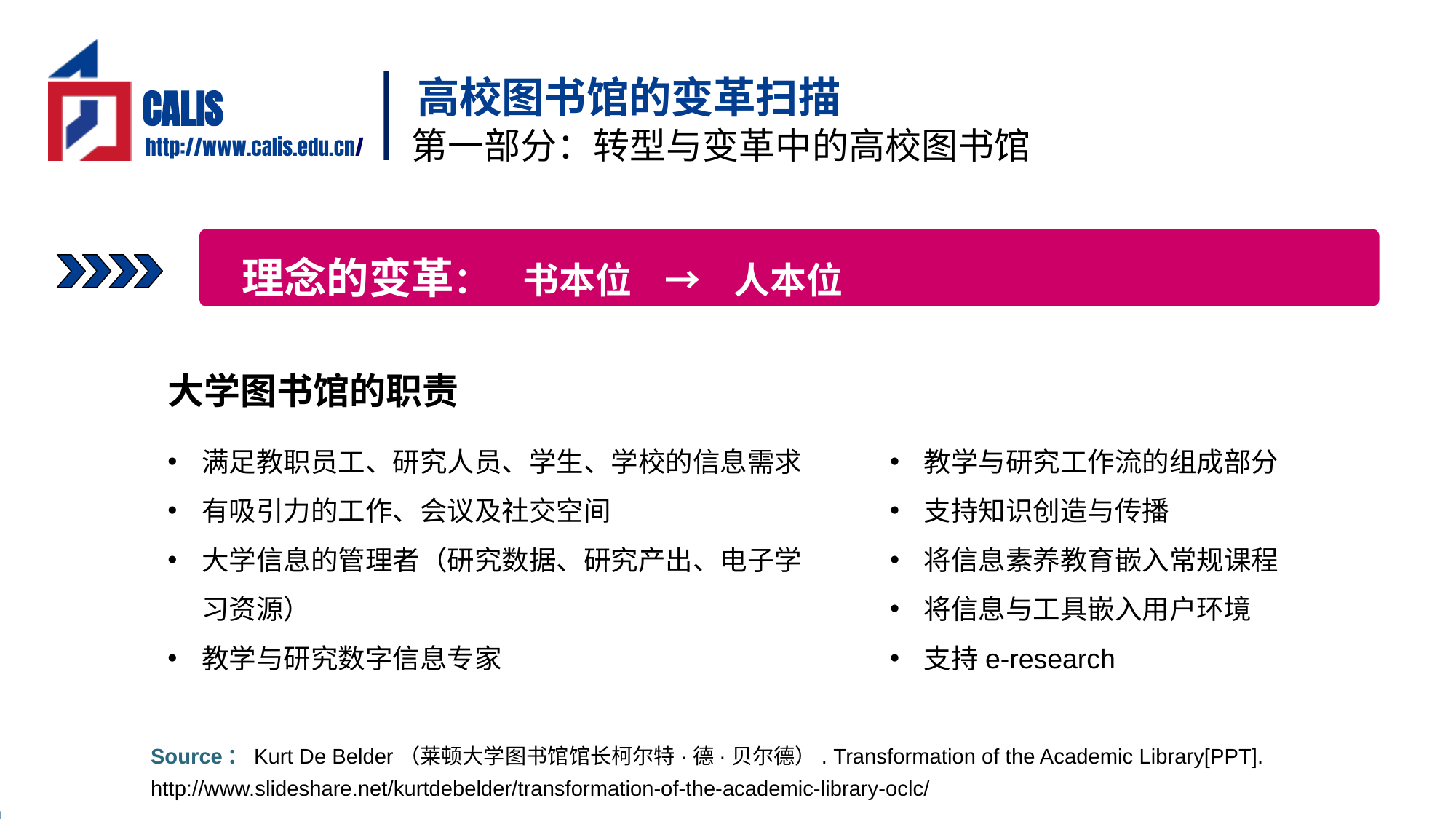

高校图书馆的变革扫描
第一部分：转型与变革中的高校图书馆
  理念的变革：    书本位    →    人本位

大学图书馆的职责
满足教职员工、研究人员、学生、学校的信息需求
有吸引力的工作、会议及社交空间
大学信息的管理者（研究数据、研究产出、电子学习资源）
教学与研究数字信息专家

教学与研究工作流的组成部分
支持知识创造与传播
将信息素养教育嵌入常规课程
将信息与工具嵌入用户环境
支持e-research

Source：Kurt De Belder（莱顿大学图书馆馆长柯尔特·德·贝尔德）. Transformation of the Academic Library[PPT].  http://www.slideshare.net/kurtdebelder/transformation-of-the-academic-library-oclc/